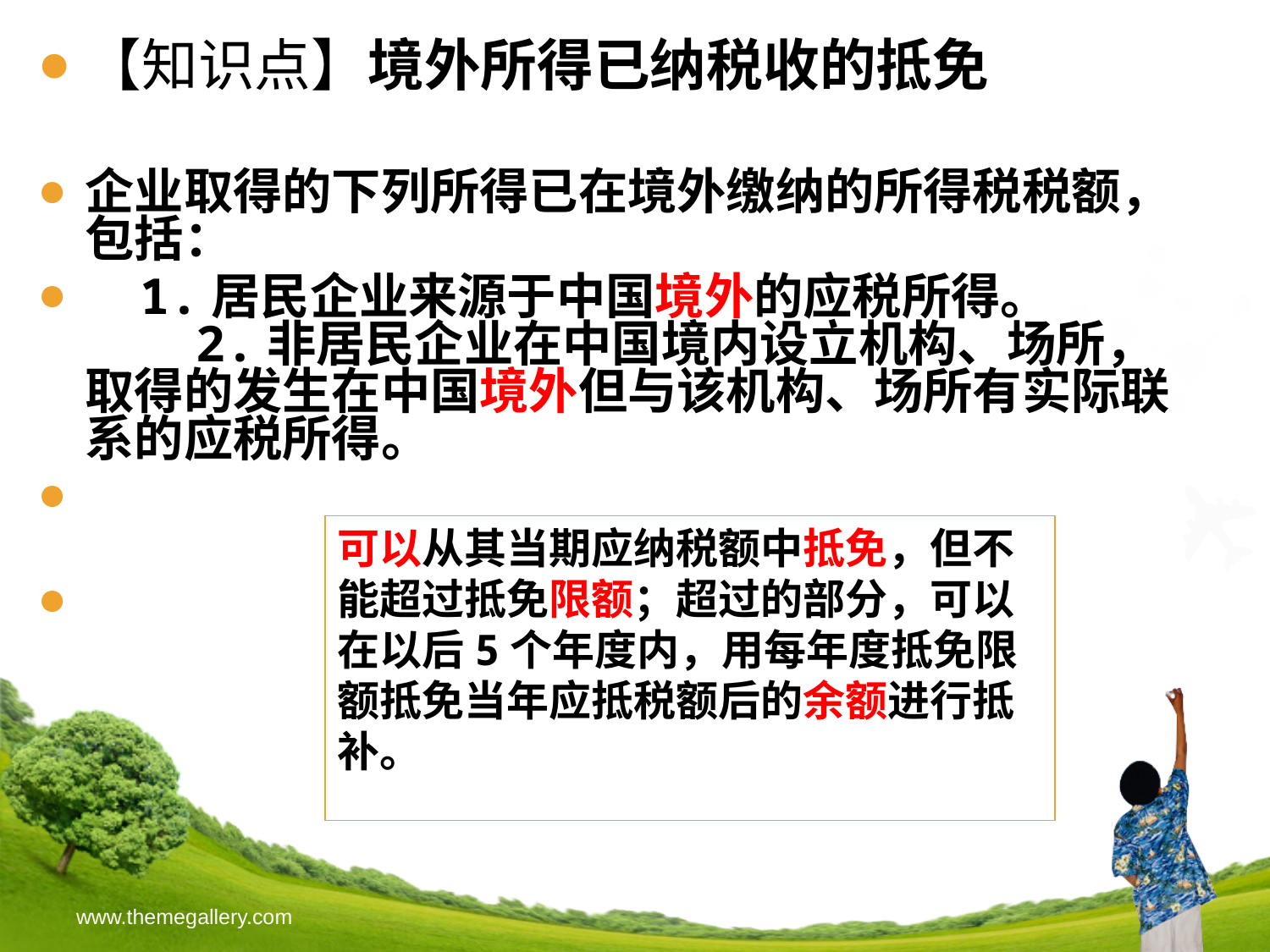

【知识点】境外所得已纳税收的抵免

企业取得的下列所得已在境外缴纳的所得税税额，包括：
    1.居民企业来源于中国境外的应税所得。
　　2.非居民企业在中国境内设立机构、场所，取得的发生在中国境外但与该机构、场所有实际联系的应税所得。

可以从其当期应纳税额中抵免，但不能超过抵免限额；超过的部分，可以在以后5个年度内，用每年度抵免限额抵免当年应抵税额后的余额进行抵补。
www.themegallery.com